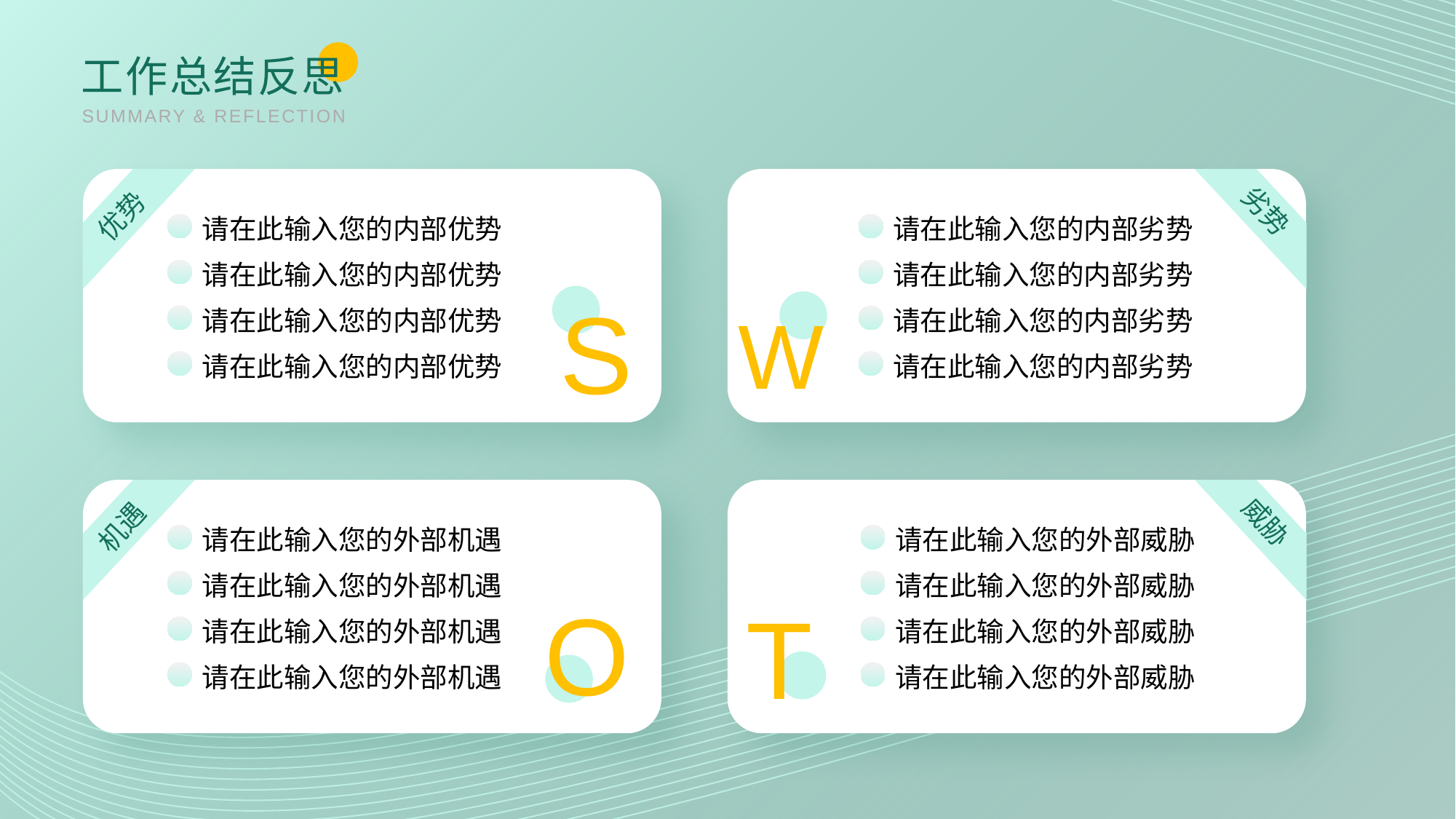

工作总结反思
SUMMARY & REFLECTION

优势

劣势
请在此输入您的内部优势

请在此输入您的内部劣势

请在此输入您的内部优势

请在此输入您的内部劣势

S

W
请在此输入您的内部优势

请在此输入您的内部劣势

请在此输入您的内部优势

请在此输入您的内部劣势

机遇
威胁
请在此输入您的外部机遇

请在此输入您的外部威胁

请在此输入您的外部机遇

请在此输入您的外部威胁

O
T
请在此输入您的外部机遇

请在此输入您的外部威胁

请在此输入您的外部机遇

请在此输入您的外部威胁